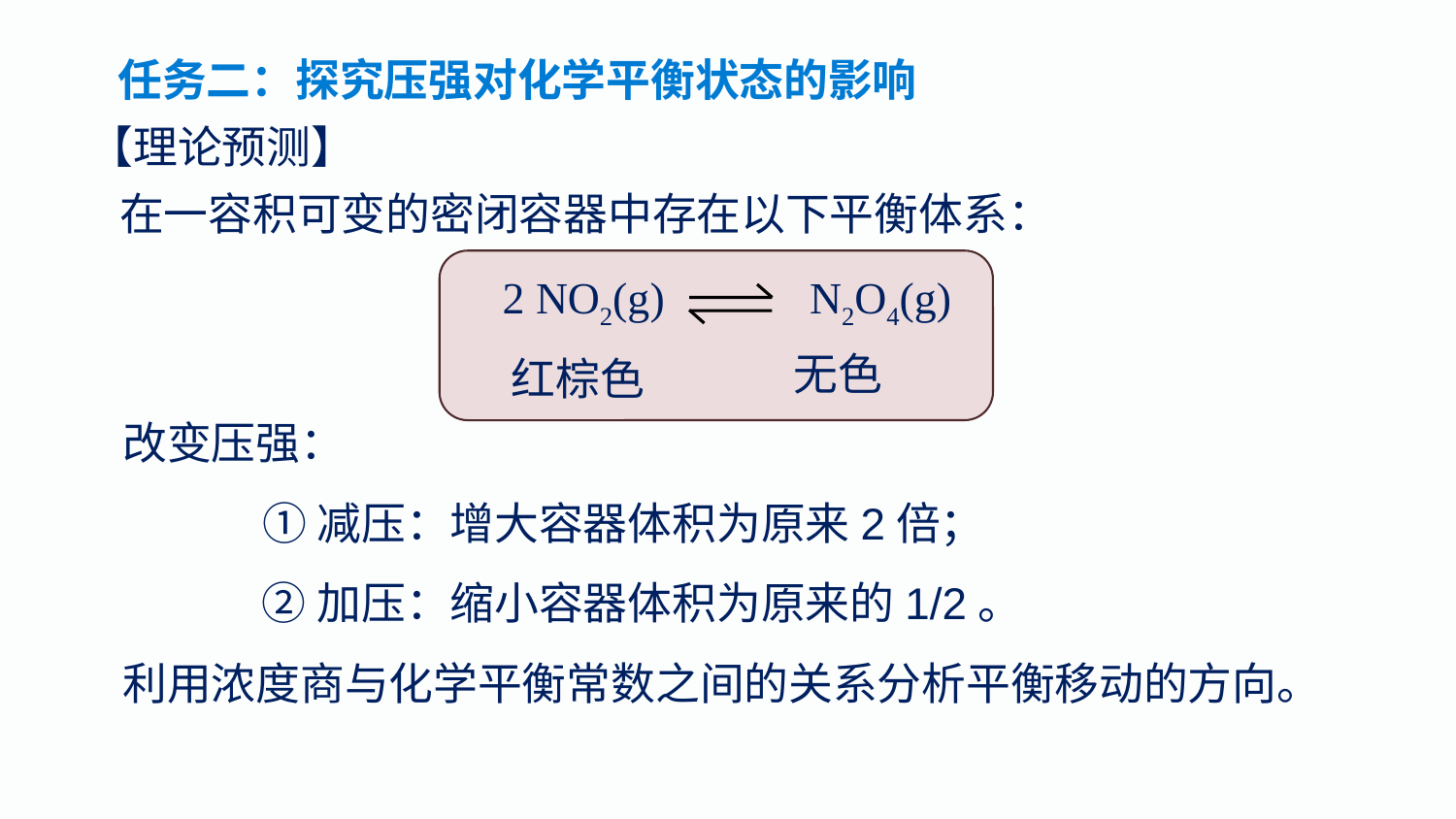

任务二：探究压强对化学平衡状态的影响
【理论预测】
  在一容积可变的密闭容器中存在以下平衡体系：

2 NO2(g)             N2O4(g)

无色
红棕色
改变压强：
              ①减压：增大容器体积为原来2倍；
              ②加压：缩小容器体积为原来的1/2。
利用浓度商与化学平衡常数之间的关系分析平衡移动的方向。